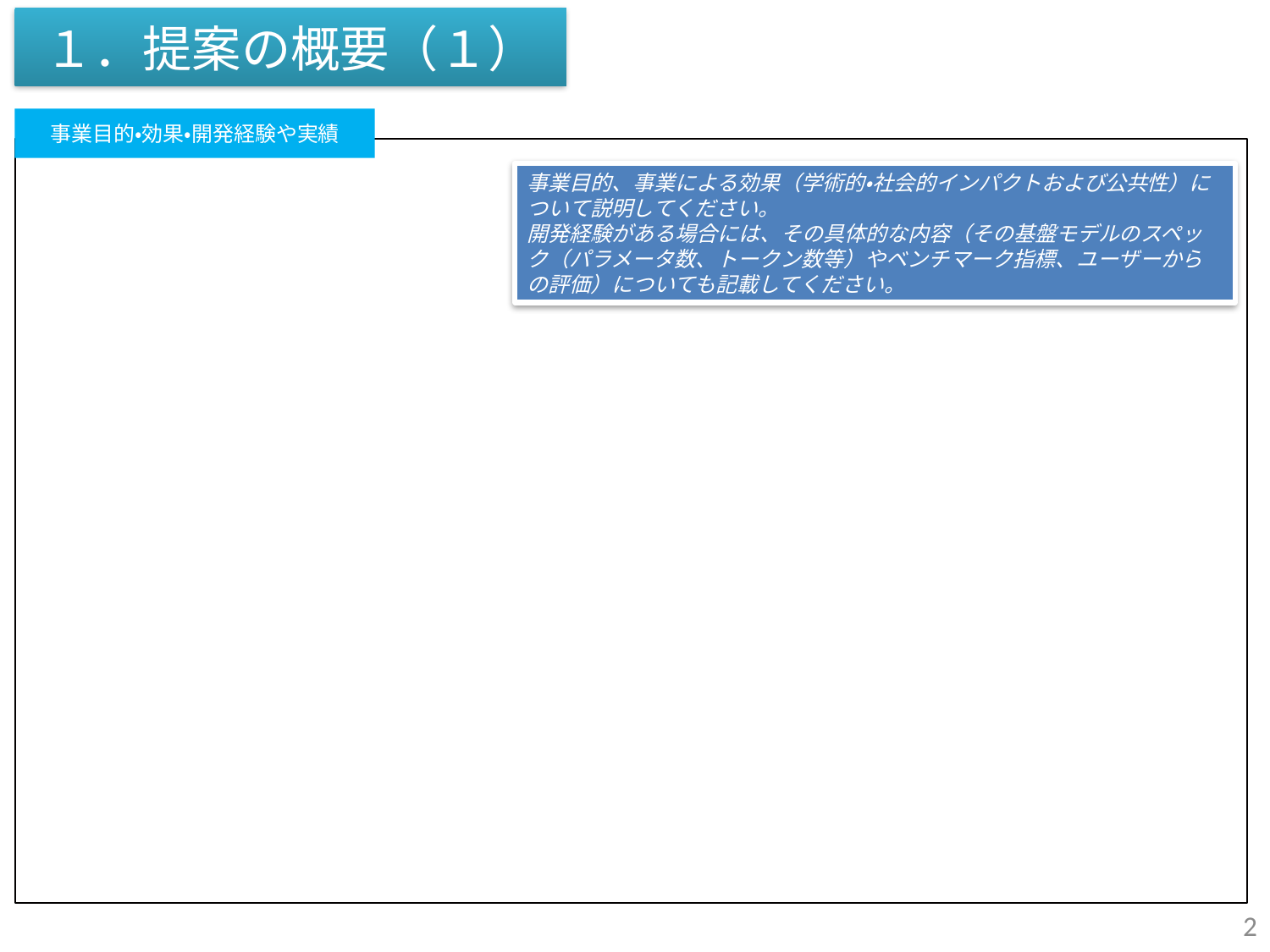

# １．提案の概要（１）
事業目的・効果・開発経験や実績

事業目的、事業による効果（学術的・社会的インパクトおよび公共性）について説明してください。
開発経験がある場合には、その具体的な内容（その基盤モデルのスペック（パラメータ数、トークン数等）やベンチマーク指標、ユーザーからの評価）についても記載してください。
2